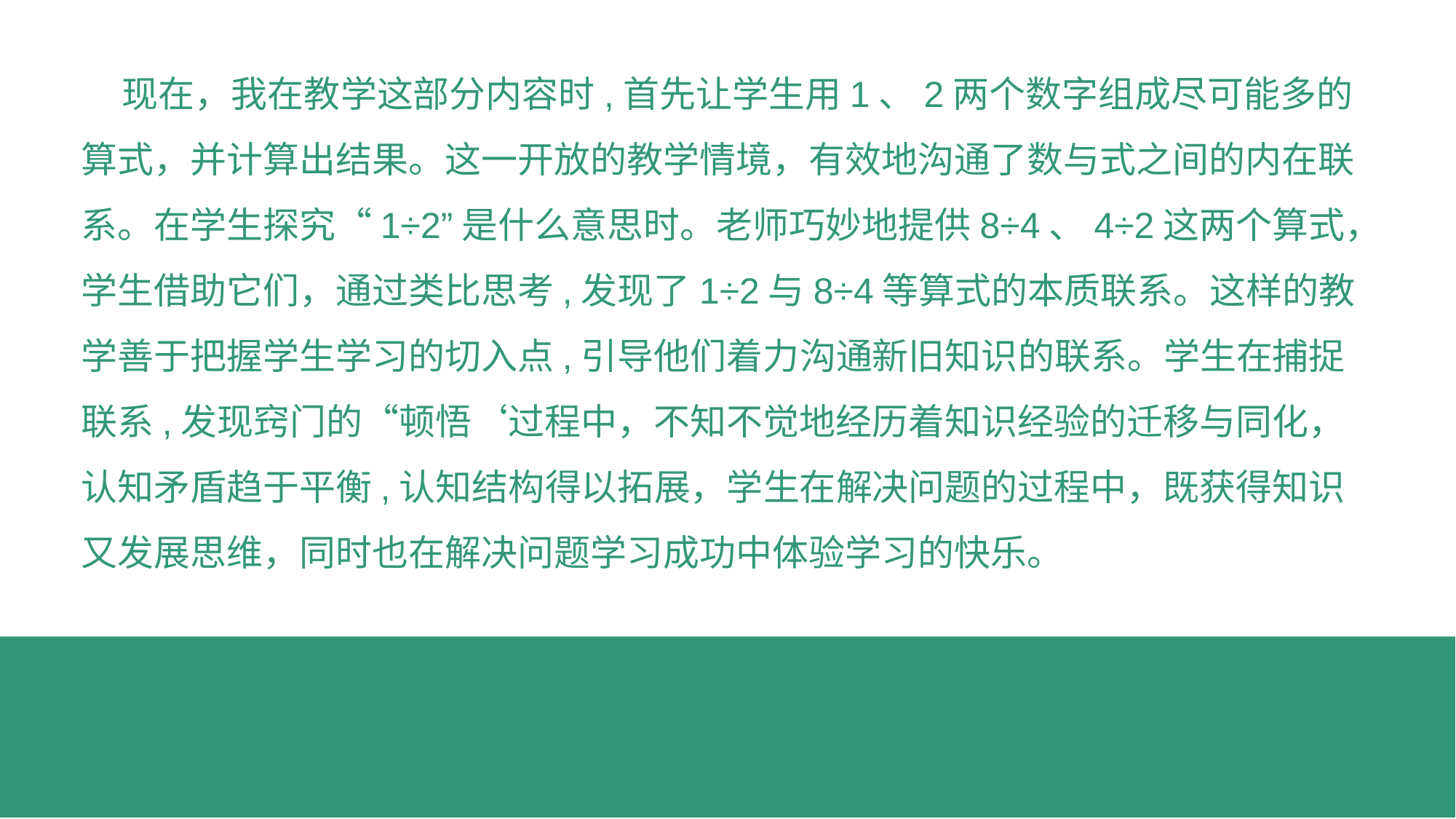

现在，我在教学这部分内容时,首先让学生用1、2两个数字组成尽可能多的算式，并计算出结果。这一开放的教学情境，有效地沟通了数与式之间的内在联系。在学生探究“1÷2”是什么意思时。老师巧妙地提供8÷4、4÷2这两个算式，学生借助它们，通过类比思考,发现了1÷2与8÷4等算式的本质联系。这样的教学善于把握学生学习的切入点,引导他们着力沟通新旧知识的联系。学生在捕捉联系,发现窍门的“顿悟‘过程中，不知不觉地经历着知识经验的迁移与同化，认知矛盾趋于平衡,认知结构得以拓展，学生在解决问题的过程中，既获得知识又发展思维，同时也在解决问题学习成功中体验学习的快乐。